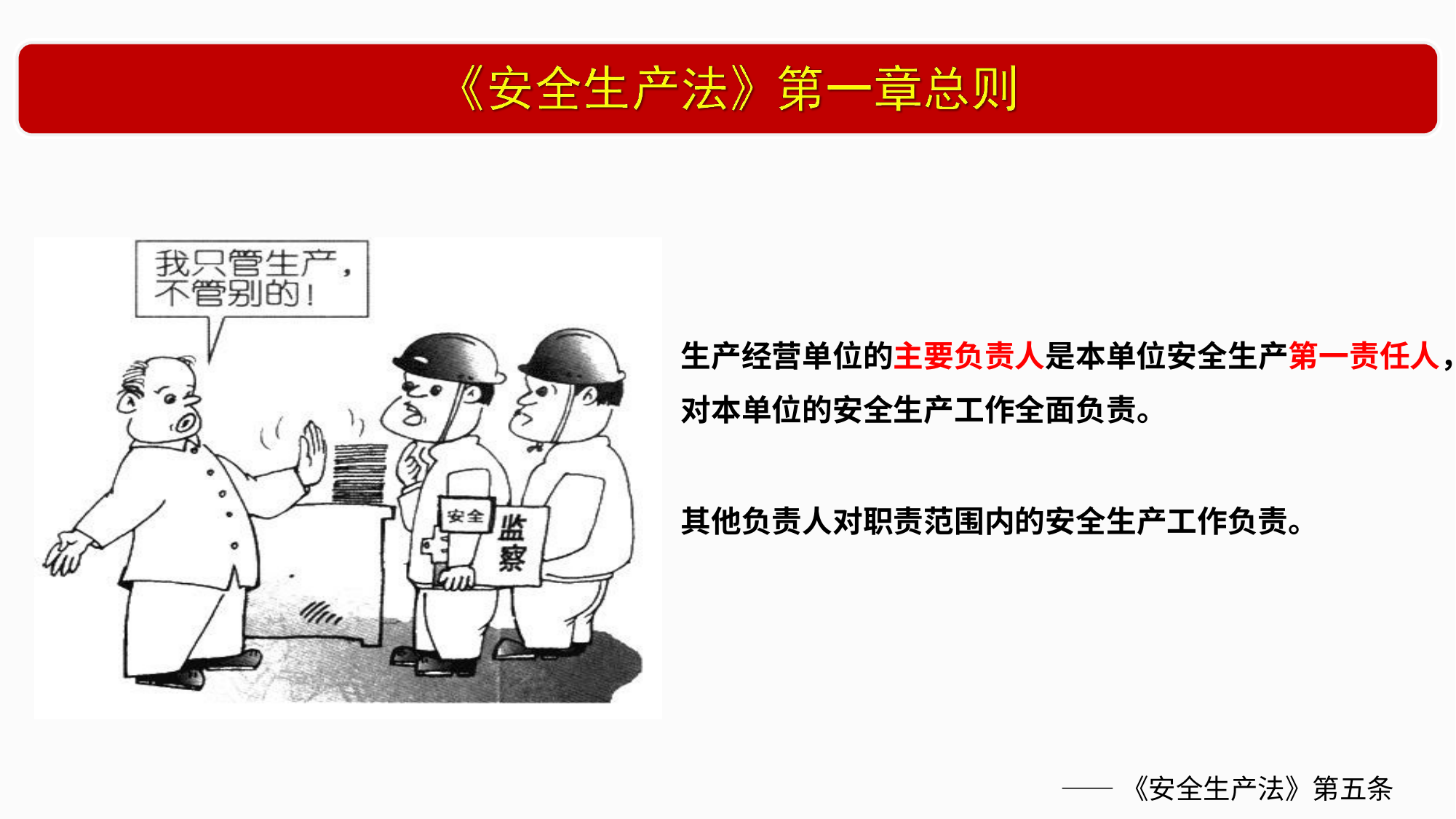

# 生产经营单位的主要负责人是本单位安全生产第一责任人，
对本单位的安全生产工作全面负责。

其他负责人对职责范围内的安全生产工作负责。
——《安全生产法》第五条 70